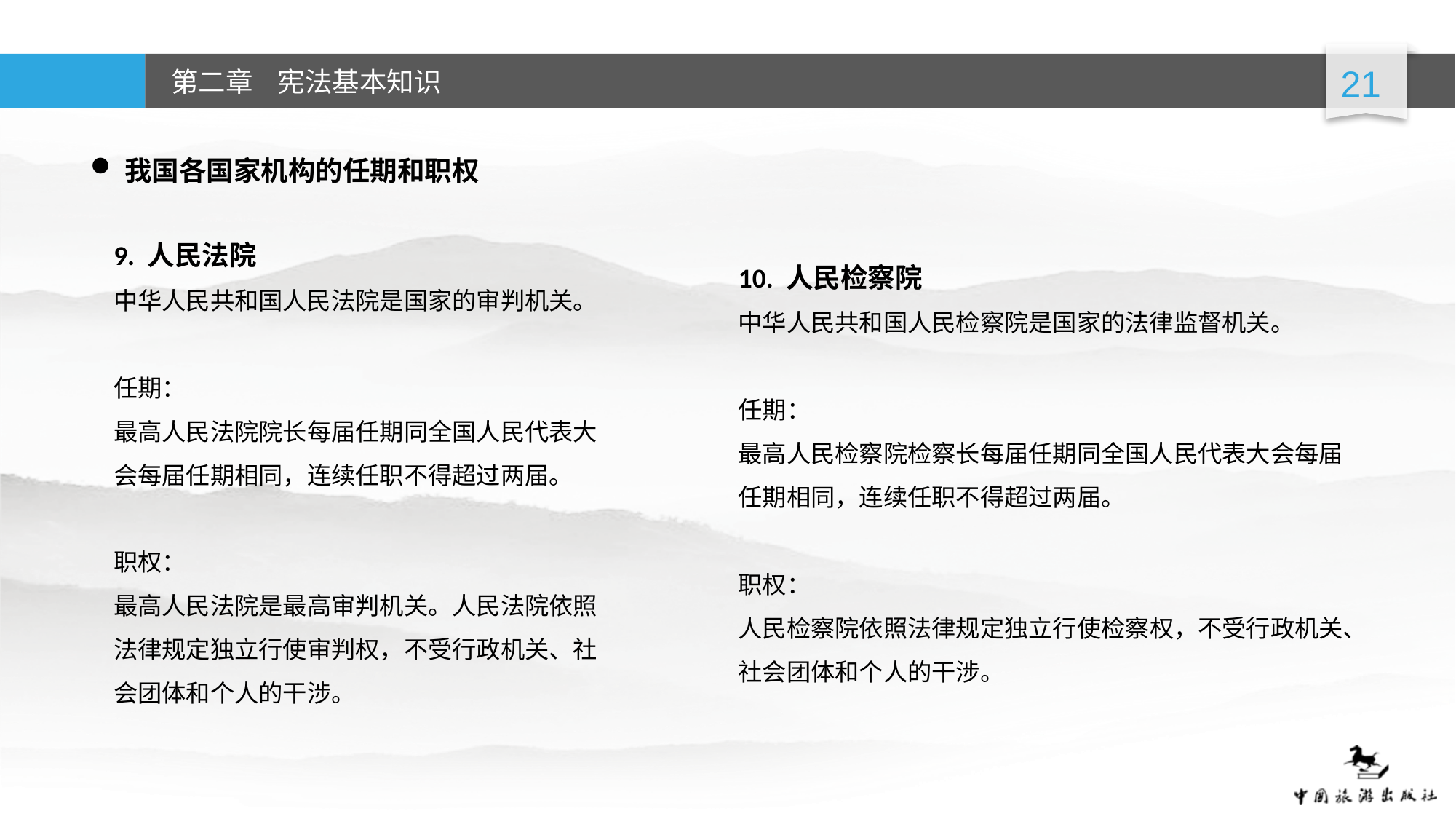

我国各国家机构的任期和职权
9. 人民法院
中华人民共和国人民法院是国家的审判机关。

任期：
最高人民法院院长每届任期同全国人民代表大会每届任期相同，连续任职不得超过两届。

职权：
最高人民法院是最高审判机关。人民法院依照法律规定独立行使审判权，不受行政机关、社会团体和个人的干涉。
10. 人民检察院
中华人民共和国人民检察院是国家的法律监督机关。

任期：
最高人民检察院检察长每届任期同全国人民代表大会每届任期相同，连续任职不得超过两届。

职权：
人民检察院依照法律规定独立行使检察权，不受行政机关、社会团体和个人的干涉。